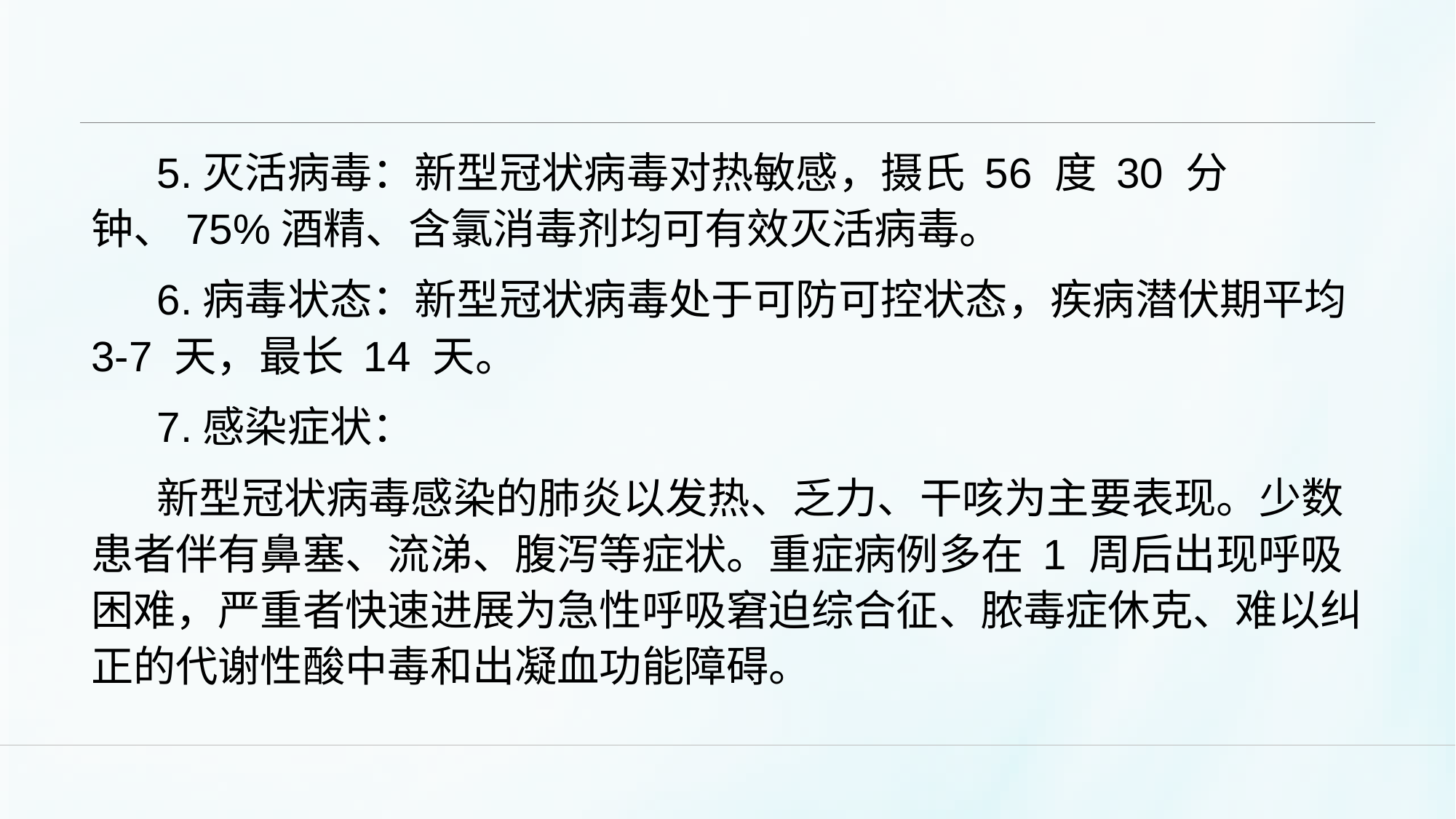

#
5.灭活病毒：新型冠状病毒对热敏感，摄氏 56 度 30 分钟、75%酒精、含氯消毒剂均可有效灭活病毒。
6.病毒状态：新型冠状病毒处于可防可控状态，疾病潜伏期平均 3-7 天，最长 14 天。
7.感染症状：
新型冠状病毒感染的肺炎以发热、乏力、干咳为主要表现。少数患者伴有鼻塞、流涕、腹泻等症状。重症病例多在 1 周后出现呼吸困难，严重者快速进展为急性呼吸窘迫综合征、脓毒症休克、难以纠正的代谢性酸中毒和出凝血功能障碍。